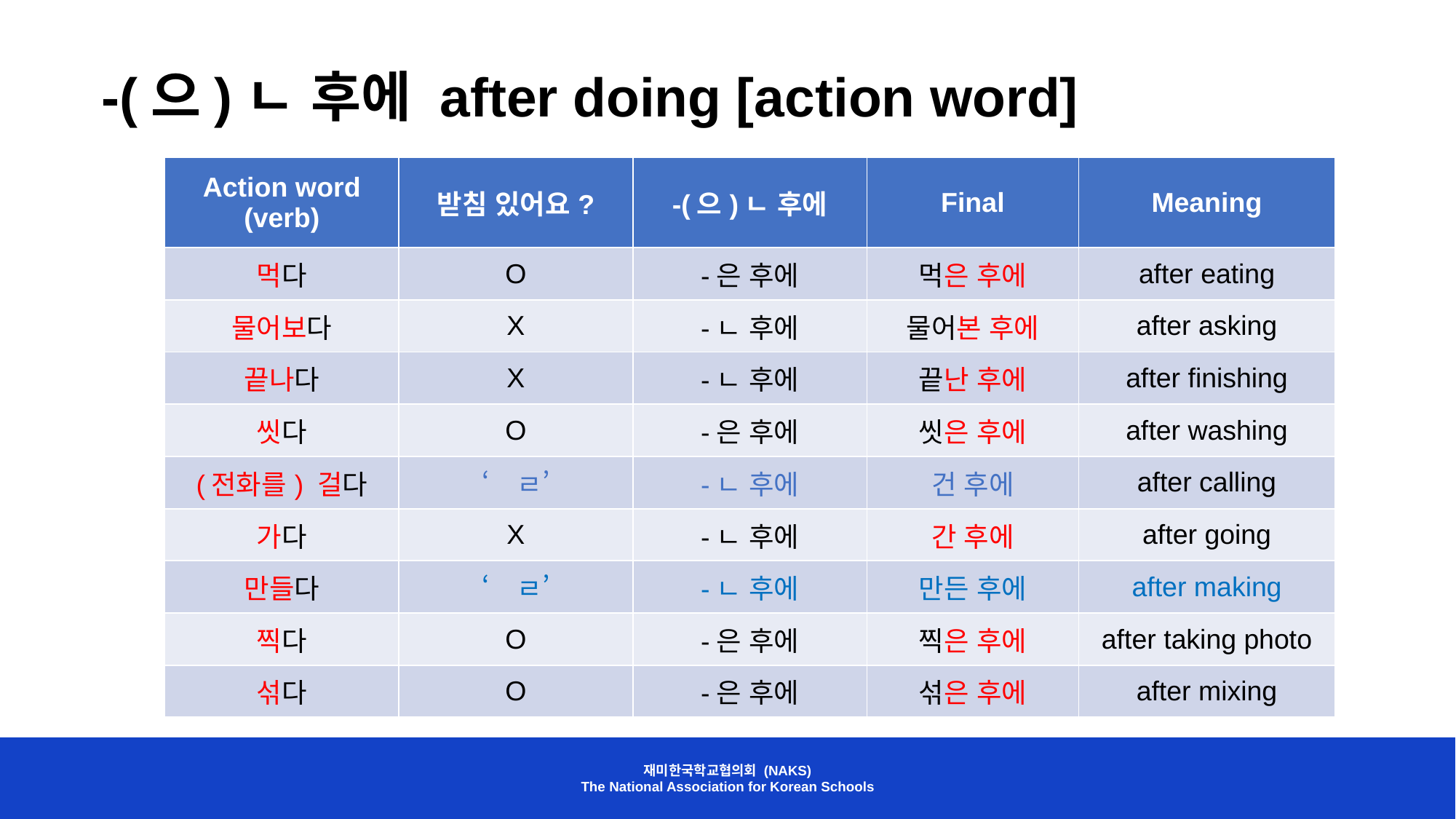

-(으)ㄴ 후에 after doing [action word]
| Action word (verb) | 받침 있어요? | -(으)ㄴ 후에 | Final | Meaning |
| --- | --- | --- | --- | --- |
| 먹다 | O | -은 후에 | 먹은 후에 | after eating |
| 물어보다 | X | -ㄴ 후에 | 물어본 후에 | after asking |
| 끝나다 | X | -ㄴ 후에 | 끝난 후에 | after finishing |
| 씻다 | O | -은 후에 | 씻은 후에 | after washing |
| (전화를) 걸다 | ‘ㄹ’ | -ㄴ 후에 | 건 후에 | after calling |
| 가다 | X | -ㄴ 후에 | 간 후에 | after going |
| 만들다 | ‘ㄹ’ | -ㄴ 후에 | 만든 후에 | after making |
| 찍다 | O | -은 후에 | 찍은 후에 | after taking photo |
| 섞다 | O | -은 후에 | 섞은 후에 | after mixing |